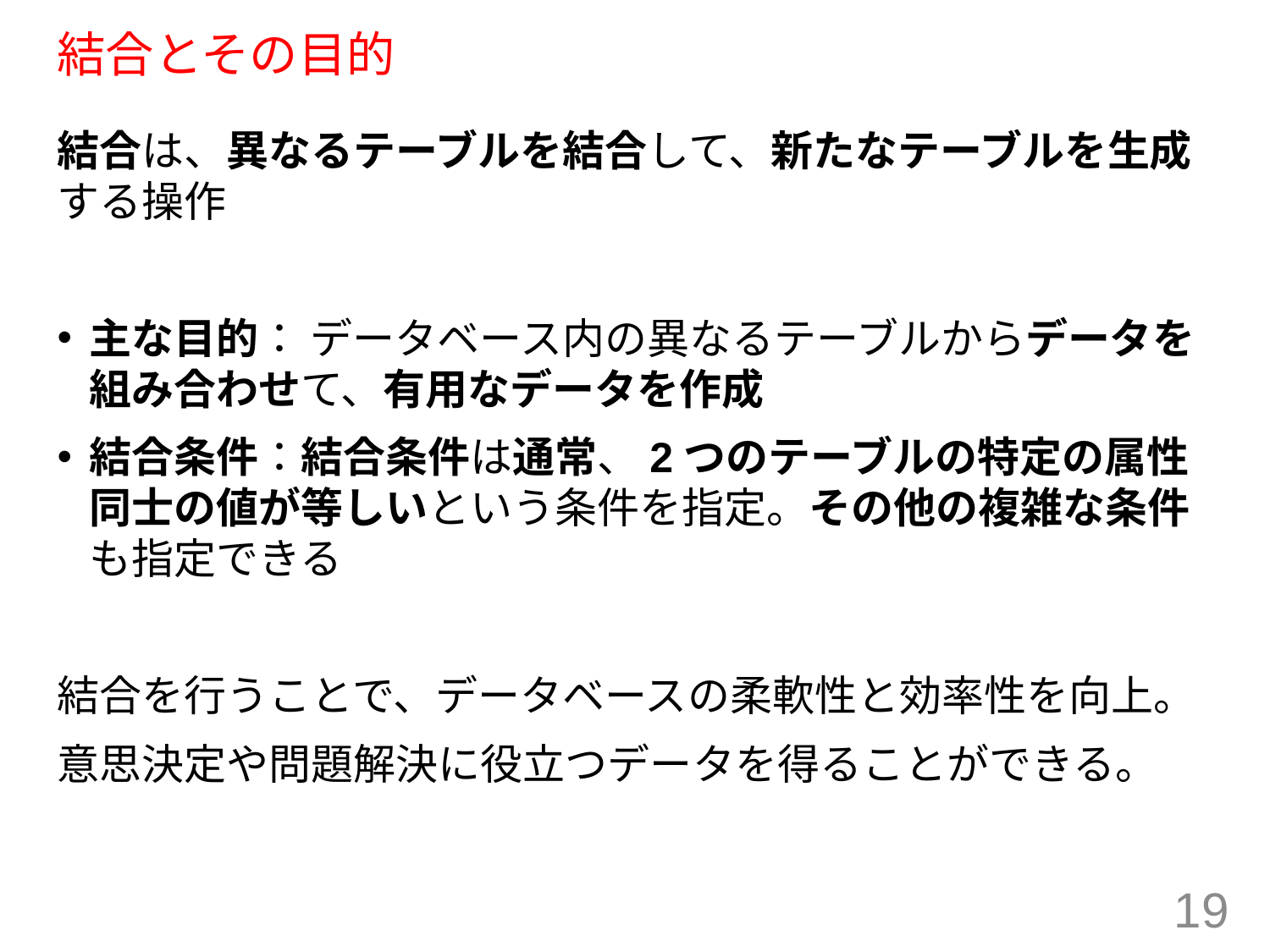

# 結合とその目的
結合は、異なるテーブルを結合して、新たなテーブルを生成する操作

主な目的： データベース内の異なるテーブルからデータを組み合わせて、有用なデータを作成
結合条件：結合条件は通常、2つのテーブルの特定の属性同士の値が等しいという条件を指定。その他の複雑な条件も指定できる

結合を行うことで、データベースの柔軟性と効率性を向上。
意思決定や問題解決に役立つデータを得ることができる。
19